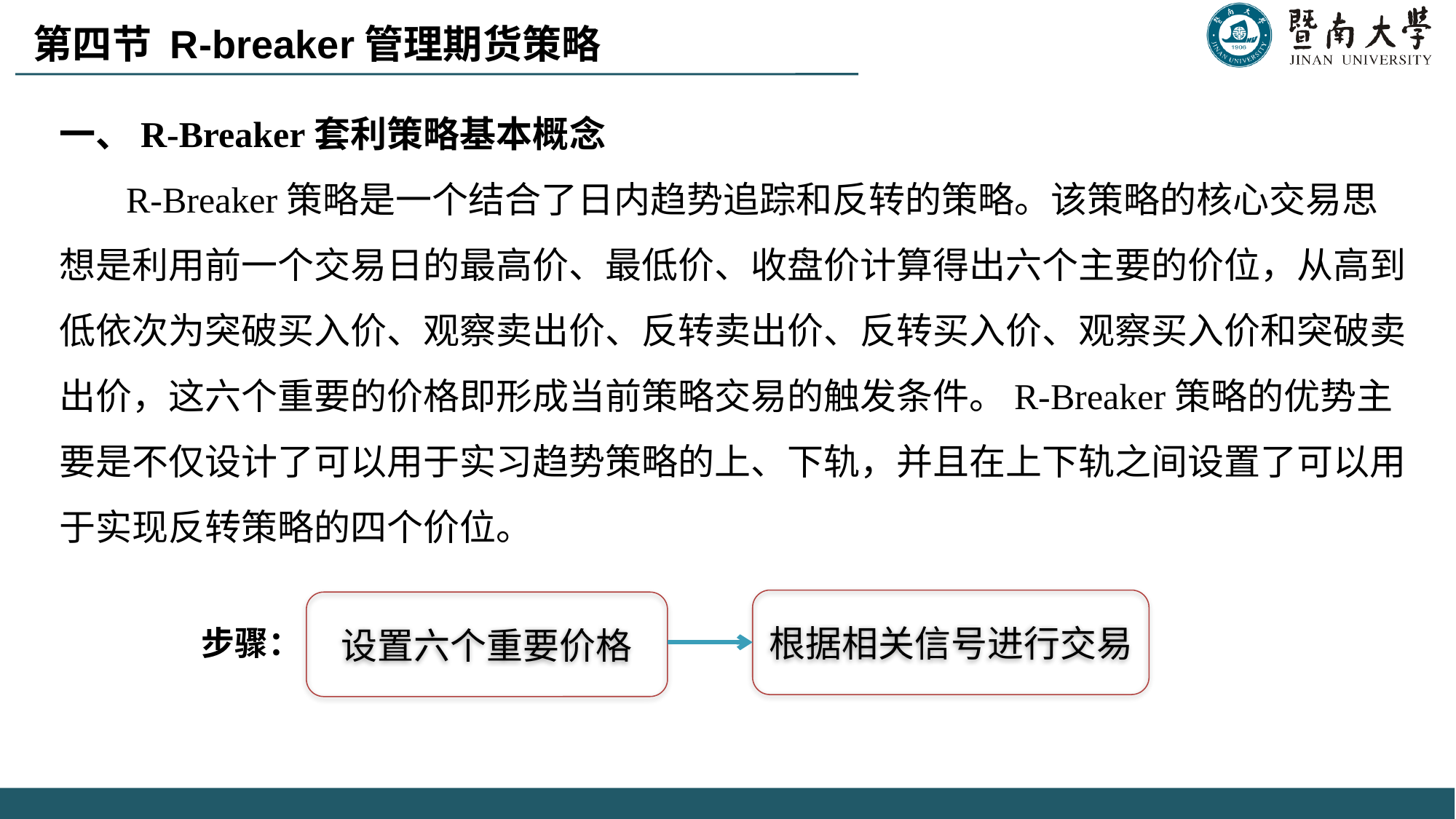

第四节 R-breaker管理期货策略
一、R-Breaker套利策略基本概念
        R-Breaker策略是一个结合了日内趋势追踪和反转的策略。该策略的核心交易思想是利用前一个交易日的最高价、最低价、收盘价计算得出六个主要的价位，从高到低依次为突破买入价、观察卖出价、反转卖出价、反转买入价、观察买入价和突破卖出价，这六个重要的价格即形成当前策略交易的触发条件。R-Breaker策略的优势主要是不仅设计了可以用于实习趋势策略的上、下轨，并且在上下轨之间设置了可以用于实现反转策略的四个价位。
根据相关信号进行交易
设置六个重要价格
步骤：